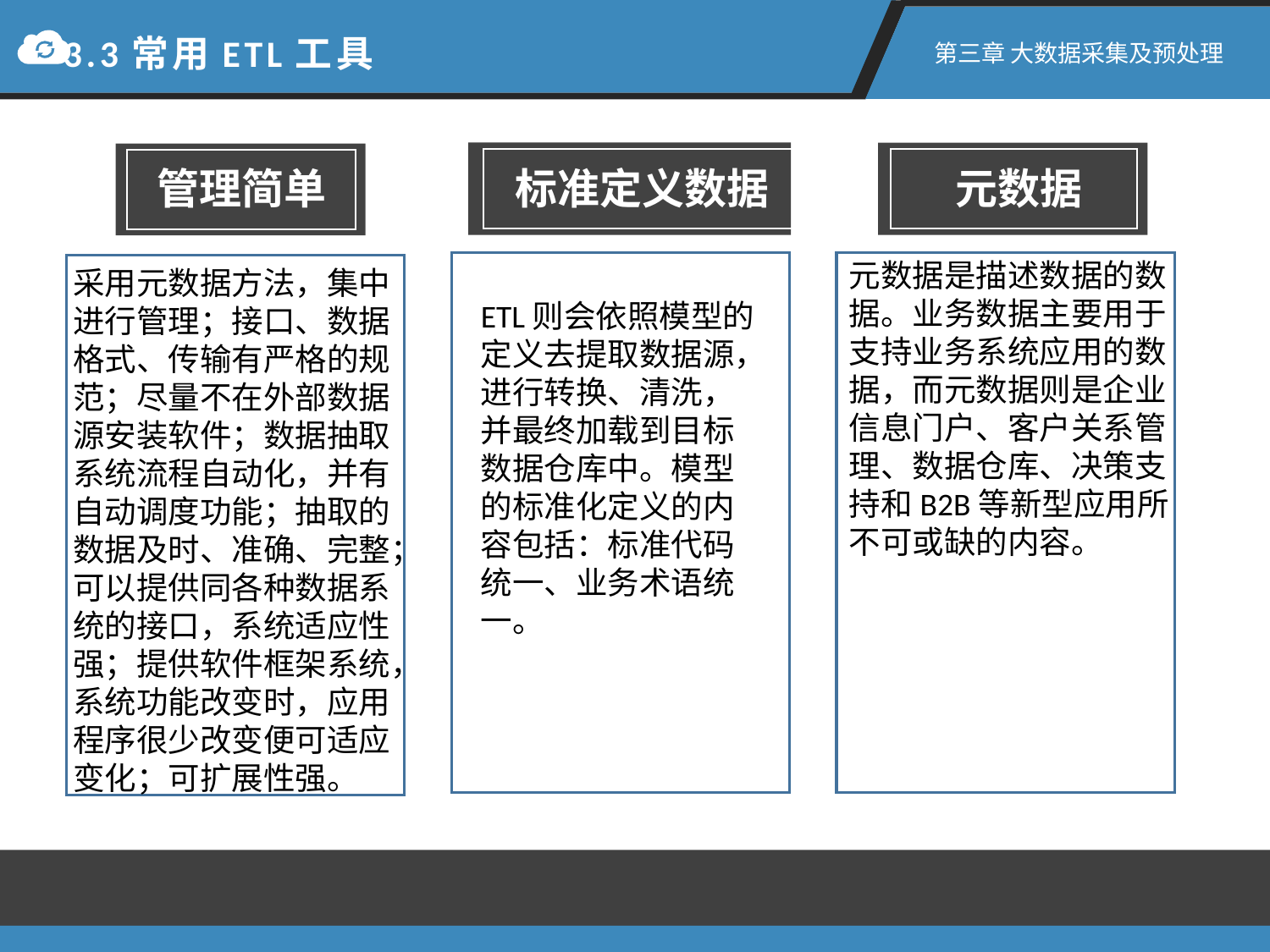

3.3常用ETL工具

第三章 大数据采集及预处理

标准定义数据

元数据

管理简单
元数据是描述数据的数据。业务数据主要用于支持业务系统应用的数据，而元数据则是企业信息门户、客户关系管理、数据仓库、决策支持和B2B等新型应用所不可或缺的内容。

ETL则会依照模型的定义去提取数据源，进行转换、清洗，并最终加载到目标数据仓库中。模型的标准化定义的内容包括：标准代码统一、业务术语统一。

采用元数据方法，集中进行管理；接口、数据格式、传输有严格的规范；尽量不在外部数据源安装软件；数据抽取系统流程自动化，并有自动调度功能；抽取的数据及时、准确、完整；可以提供同各种数据系统的接口，系统适应性强；提供软件框架系统，系统功能改变时，应用程序很少改变便可适应变化；可扩展性强。